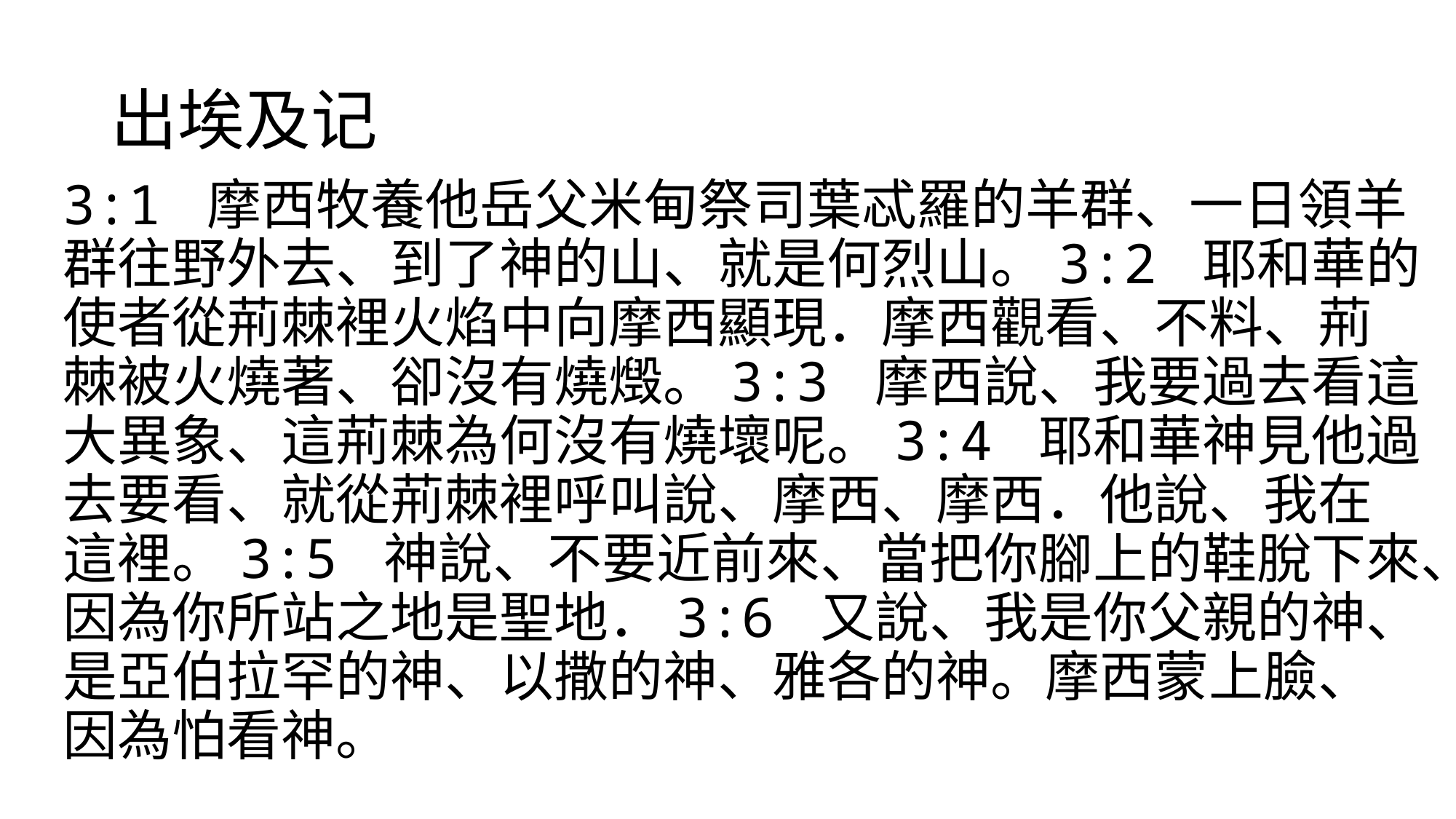

# 出埃及记
3:1 摩西牧養他岳父米甸祭司葉忒羅的羊群、一日領羊群往野外去、到了神的山、就是何烈山。3:2 耶和華的使者從荊棘裡火焰中向摩西顯現．摩西觀看、不料、荊棘被火燒著、卻沒有燒燬。3:3 摩西說、我要過去看這大異象、這荊棘為何沒有燒壞呢。3:4 耶和華神見他過去要看、就從荊棘裡呼叫說、摩西、摩西．他說、我在這裡。3:5 神說、不要近前來、當把你腳上的鞋脫下來、因為你所站之地是聖地．3:6 又說、我是你父親的神、是亞伯拉罕的神、以撒的神、雅各的神。摩西蒙上臉、因為怕看神。